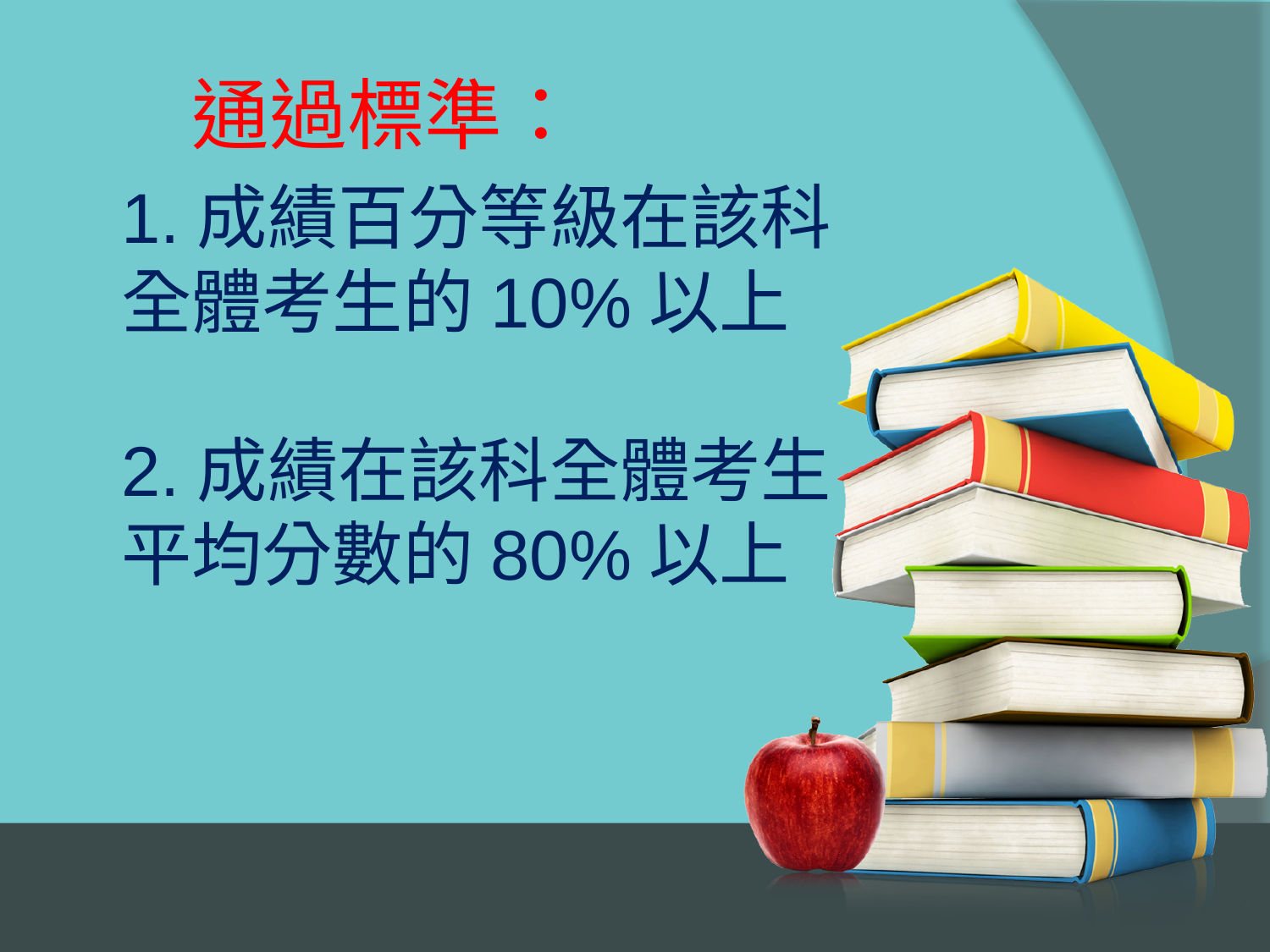

通過標準：
1.成績百分等級在該科全體考生的10%以上

2.成績在該科全體考生平均分數的80%以上